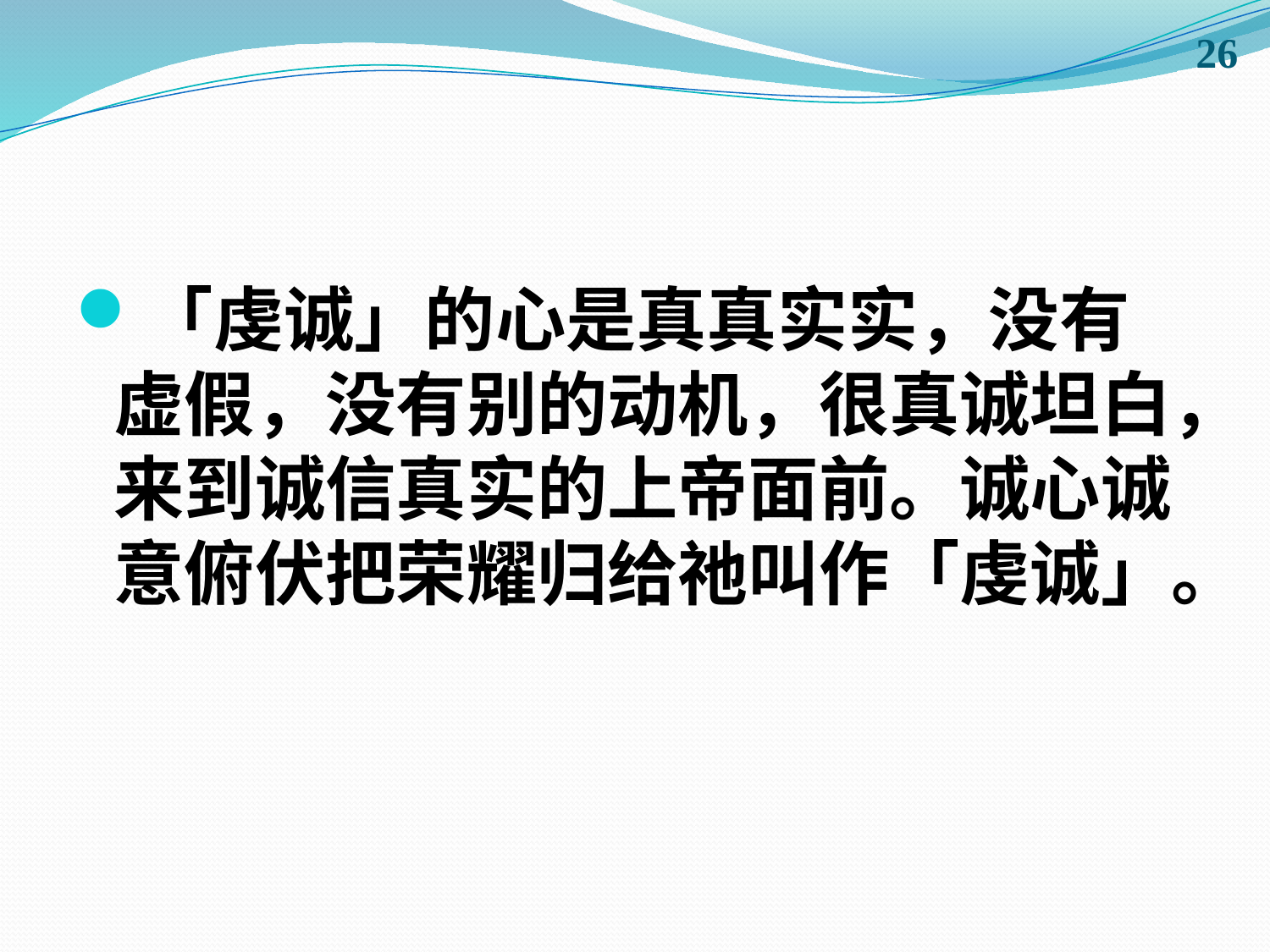

26
#
「虔诚」的心是真真实实，没有虚假，没有别的动机，很真诚坦白，来到诚信真实的上帝面前。诚心诚意俯伏把荣耀归给祂叫作「虔诚」。